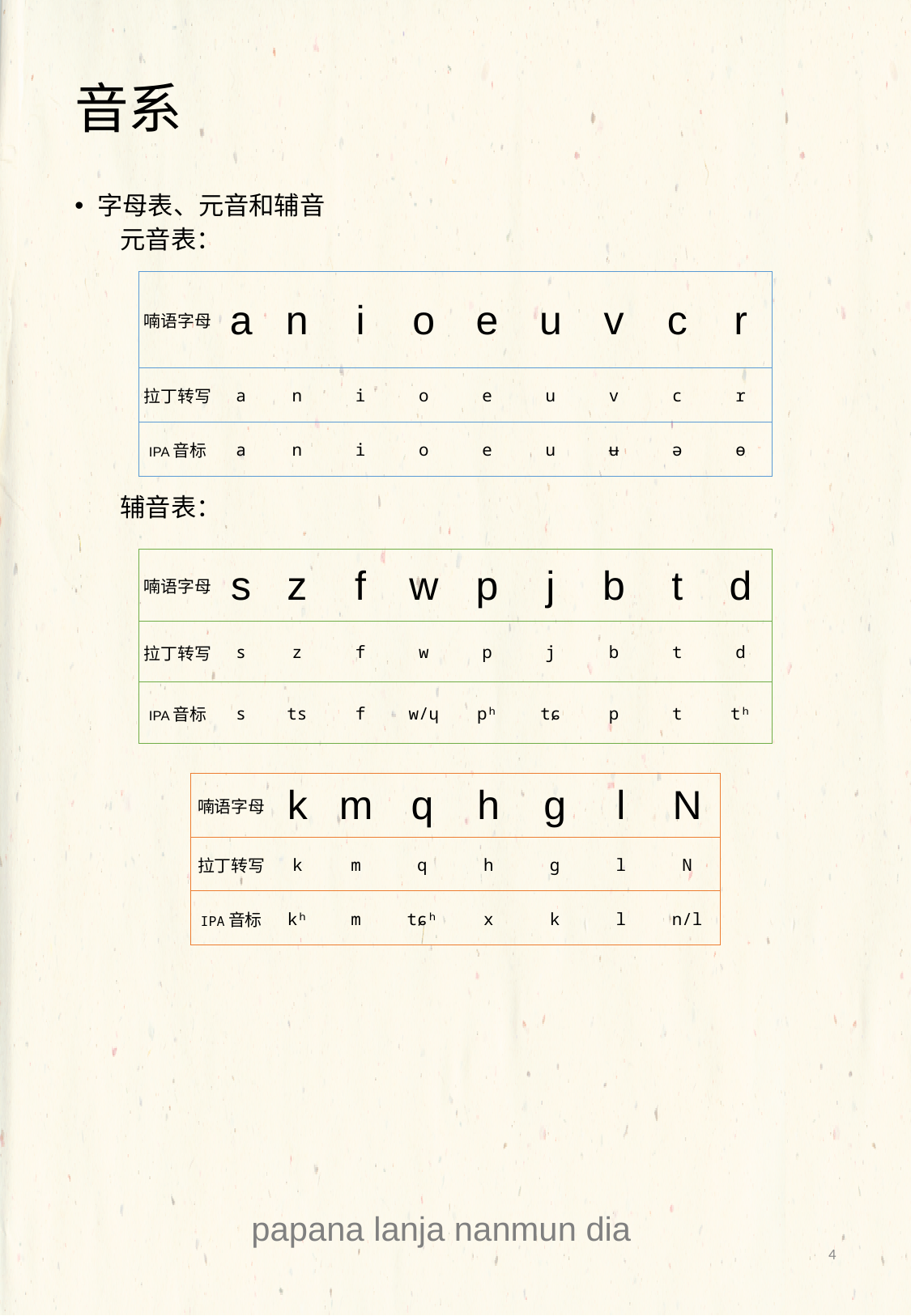

# 音系
字母表、元音和辅音
元音表：

辅音表：

| 喃语字母 | a | n | i | o | e | u | v | c | r |
| --- | --- | --- | --- | --- | --- | --- | --- | --- | --- |
| 拉丁转写 | a | n | i | o | e | u | v | c | r |
| IPA音标 | a | n | i | o | e | u | ʉ | ə | ɵ |
| 喃语字母 | s | z | f | w | p | j | b | t | d |
| --- | --- | --- | --- | --- | --- | --- | --- | --- | --- |
| 拉丁转写 | s | z | f | w | p | j | b | t | d |
| IPA音标 | s | ts | f | w/ɥ | pʰ | tɕ | p | t | tʰ |
| 喃语字母 | k | m | q | h | g | l | N |
| --- | --- | --- | --- | --- | --- | --- | --- |
| 拉丁转写 | k | m | q | h | g | l | N |
| IPA音标 | kʰ | m | tɕʰ | x | k | l | n/l |
papana lanja nanmun dia
4